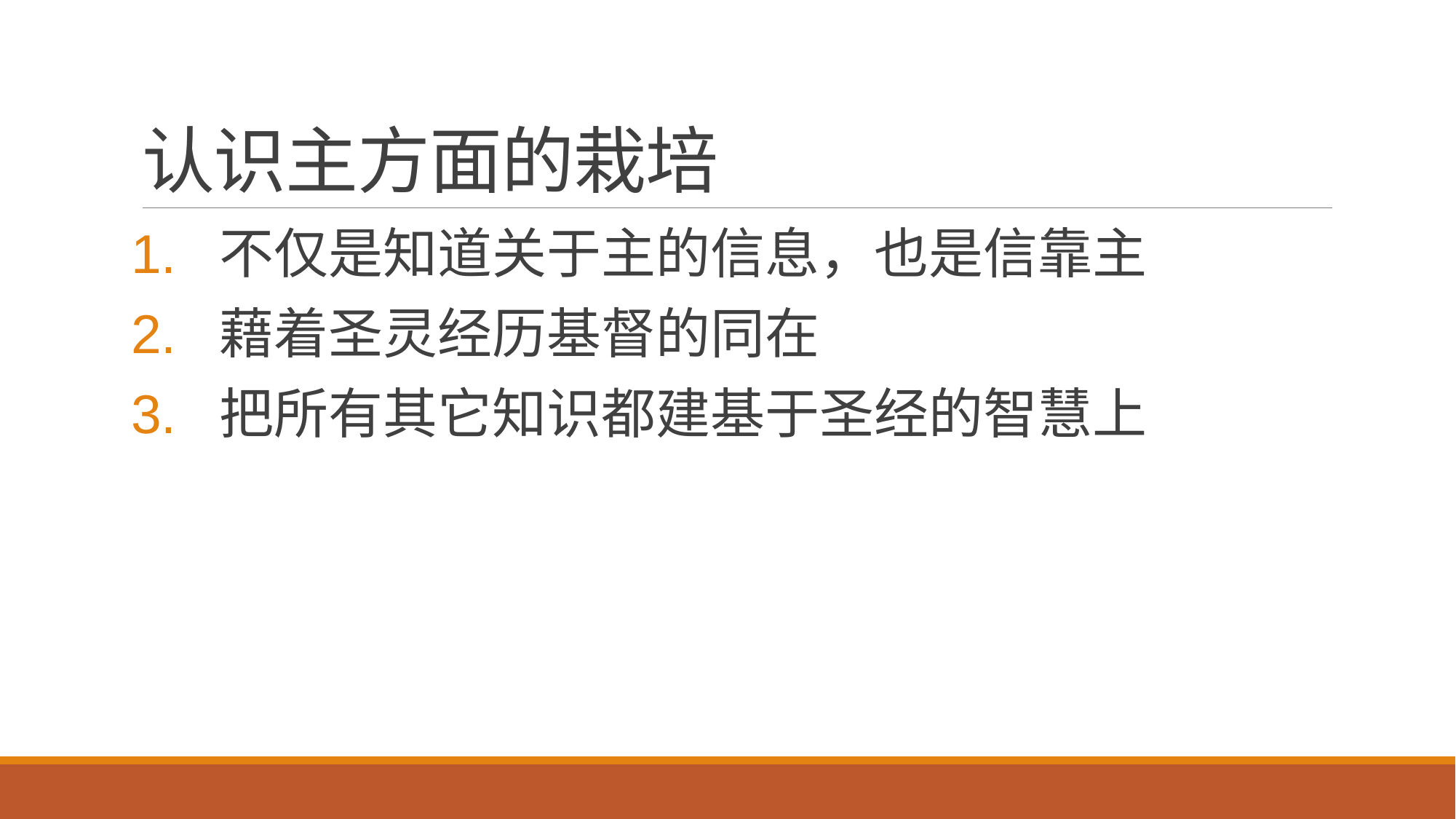

# 认识主方面的栽培
不仅是知道关于主的信息，也是信靠主
藉着圣灵经历基督的同在
把所有其它知识都建基于圣经的智慧上